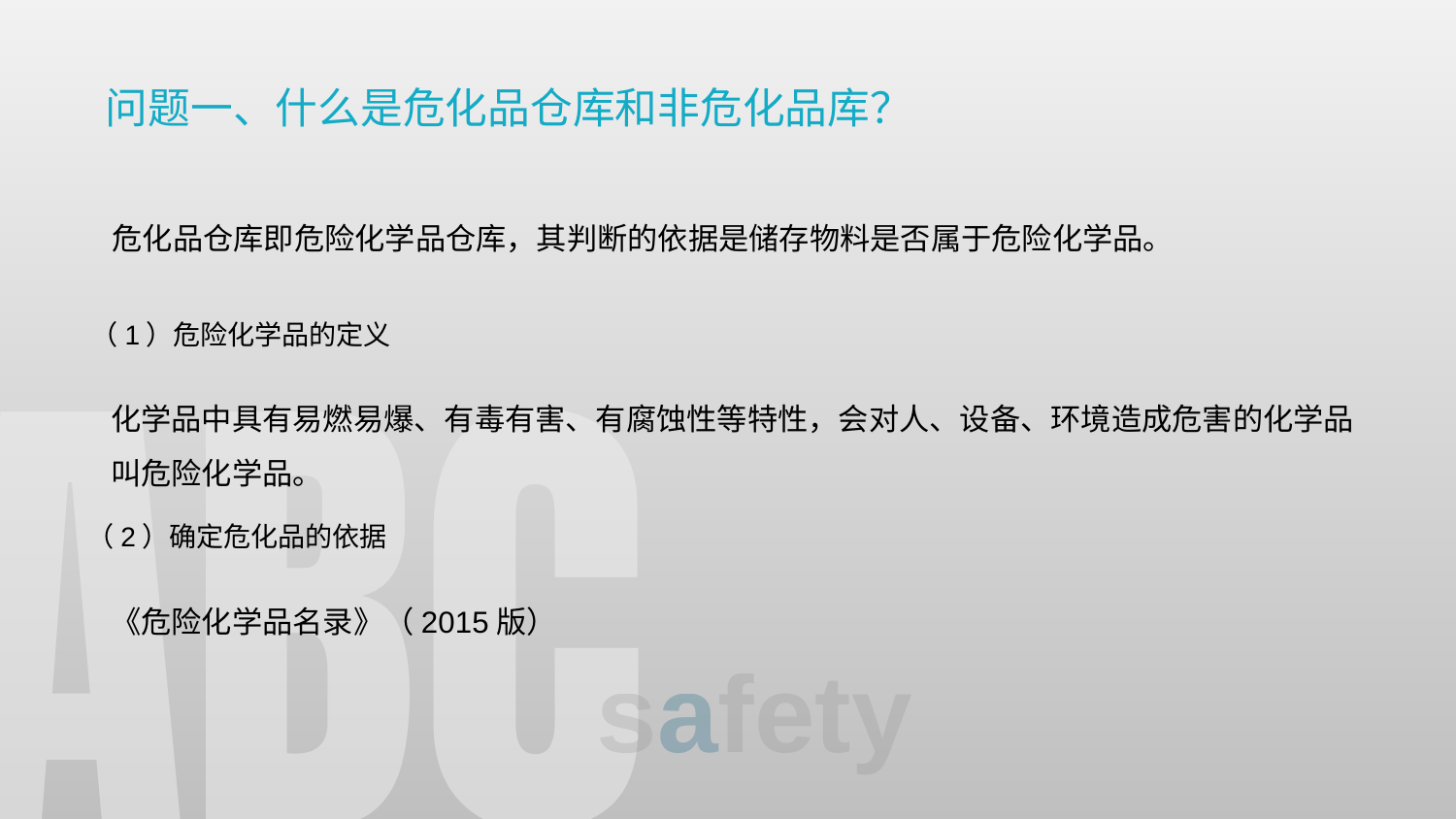

问题一、什么是危化品仓库和非危化品库？
危化品仓库即危险化学品仓库，其判断的依据是储存物料是否属于危险化学品。
（1）危险化学品的定义
化学品中具有易燃易爆、有毒有害、有腐蚀性等特性，会对人、设备、环境造成危害的化学品
叫危险化学品。
（2）确定危化品的依据
《危险化学品名录》（2015版）